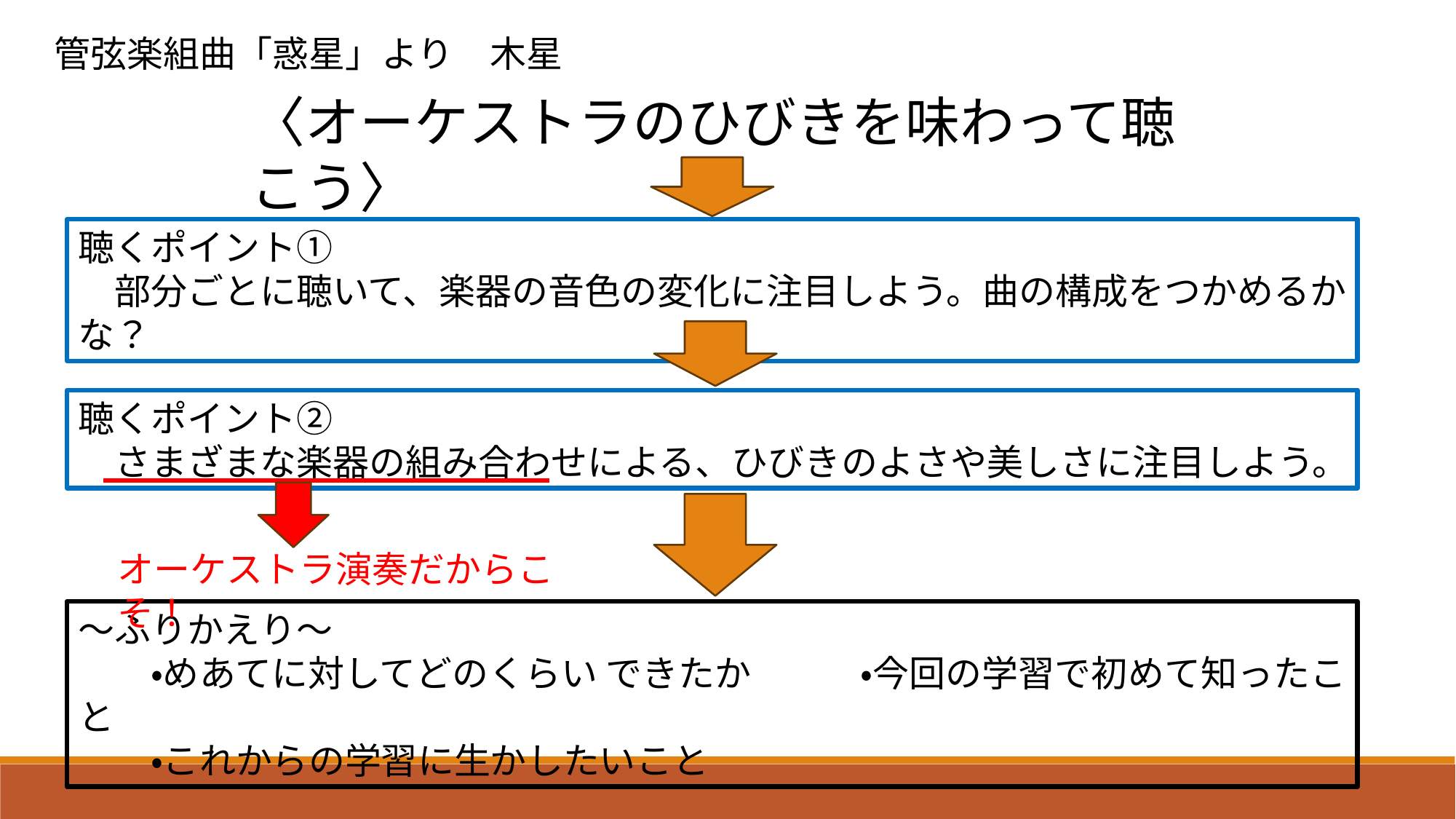

管弦楽組曲「惑星」より　木星
〈オーケストラのひびきを味わって聴こう〉

聴くポイント①
　部分ごとに聴いて、楽器の音色の変化に注目しよう。曲の構成をつかめるかな？

聴くポイント②
　さまざまな楽器の組み合わせによる、ひびきのよさや美しさに注目しよう。

オーケストラ演奏だからこそ！
～ふりかえり～
　　・めあてに対してどのくらい できたか　　　・今回の学習で初めて知ったこと
　　・これからの学習に生かしたいこと